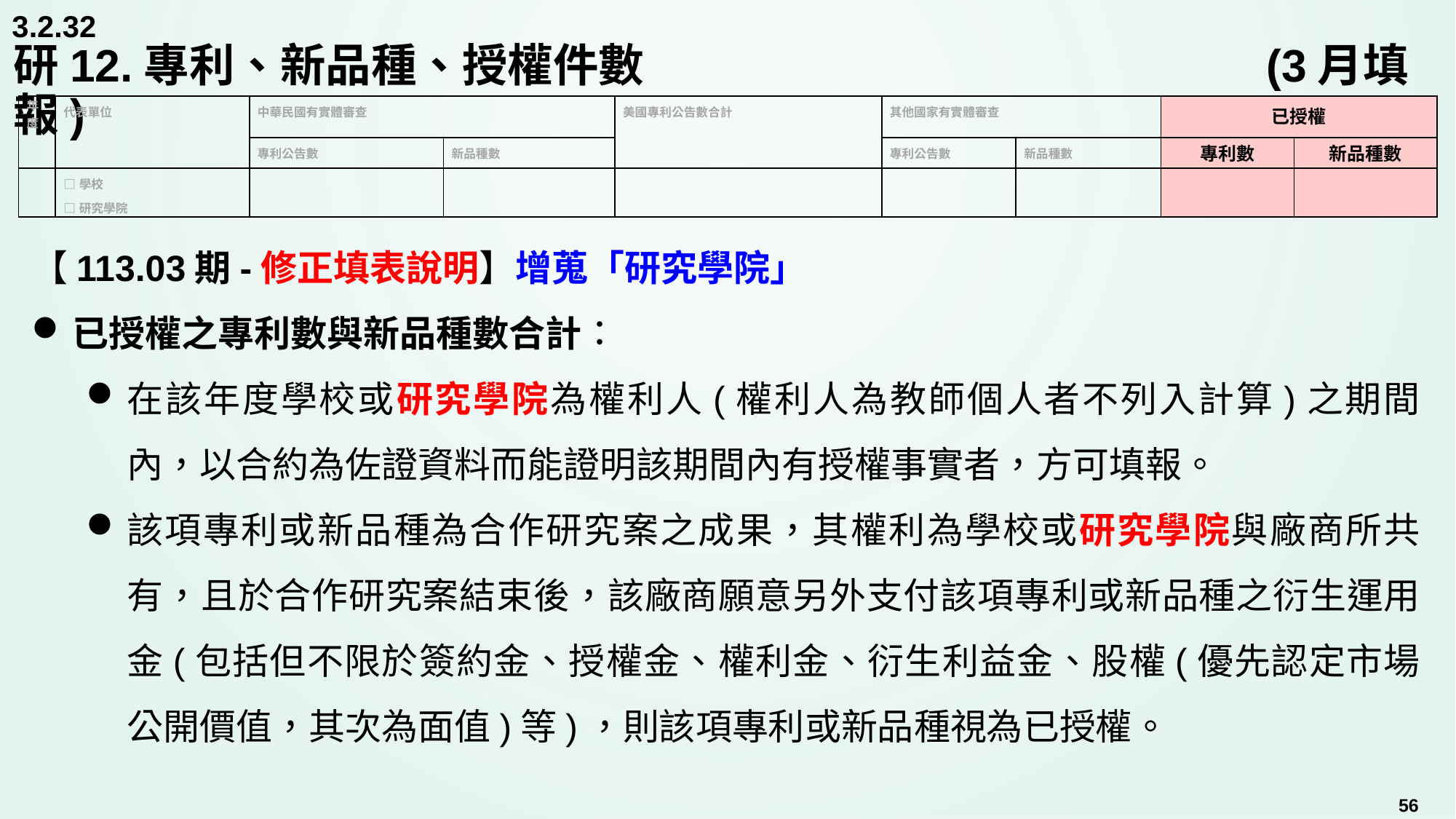

3.2.32
# 研12.專利、新品種、授權件數			     		    	    (3月填報)
| 年度 | 代表單位 | 中華民國有實體審查 |  | 美國專利公告數合計 | 其他國家有實體審查 |  | 已授權 |  |
| --- | --- | --- | --- | --- | --- | --- | --- | --- |
|  |  | 專利公告數 | 新品種數 |  | 專利公告數 | 新品種數 | 專利數 | 新品種數 |
|  | □學校 □研究學院 |  |  |  |  |  |  |  |
【113.03期-修正填表說明】增蒐「研究學院」
已授權之專利數與新品種數合計：
在該年度學校或研究學院為權利人(權利人為教師個人者不列入計算)之期間內，以合約為佐證資料而能證明該期間內有授權事實者，方可填報。
該項專利或新品種為合作研究案之成果，其權利為學校或研究學院與廠商所共有，且於合作研究案結束後，該廠商願意另外支付該項專利或新品種之衍生運用金(包括但不限於簽約金、授權金、權利金、衍生利益金、股權(優先認定市場公開價值，其次為面值)等)，則該項專利或新品種視為已授權。